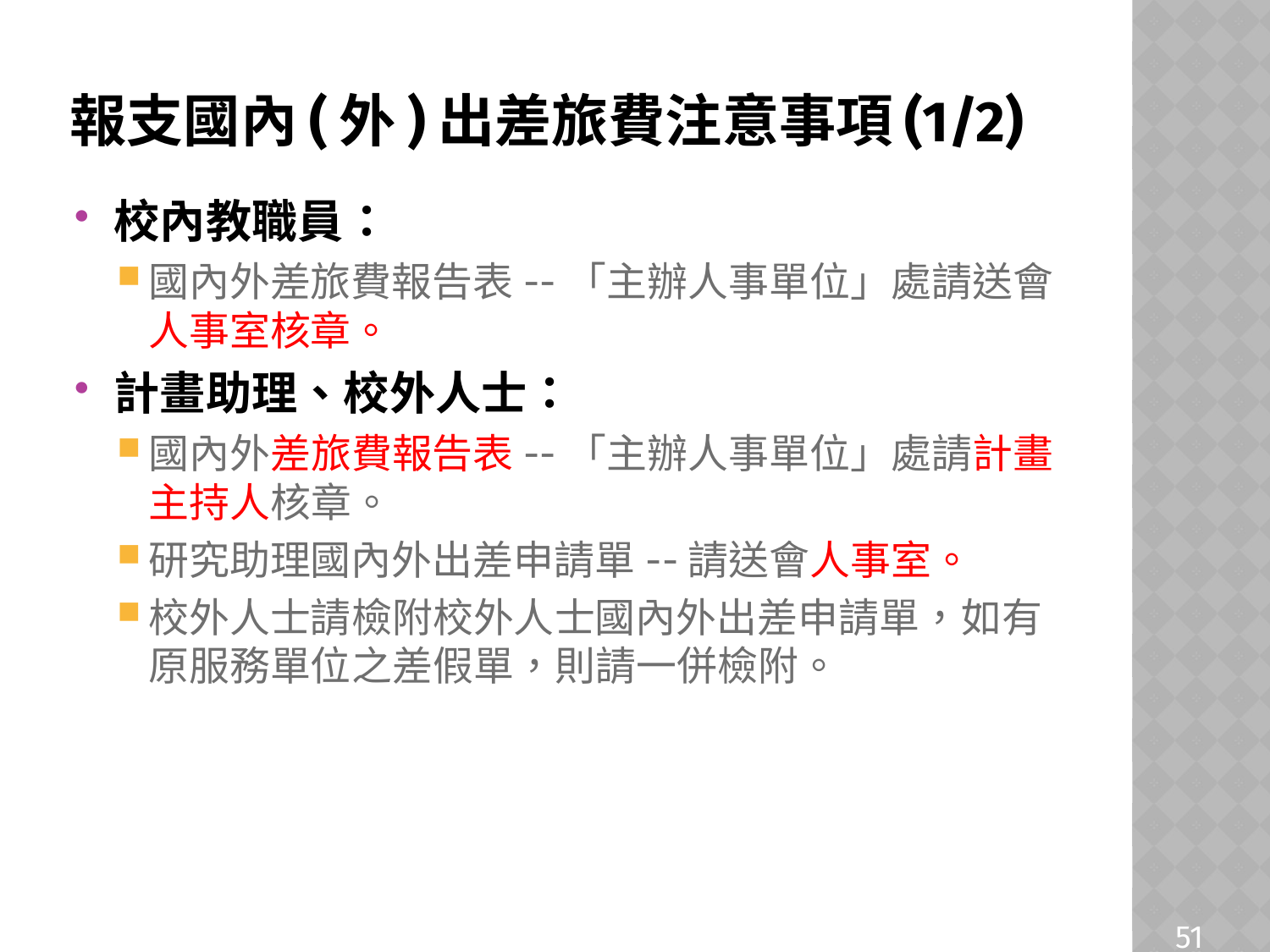

# 報支國內(外)出差旅費注意事項(1/2)
校內教職員：
國內外差旅費報告表--「主辦人事單位」處請送會人事室核章。
計畫助理、校外人士：
國內外差旅費報告表--「主辦人事單位」處請計畫主持人核章。
研究助理國內外出差申請單--請送會人事室。
校外人士請檢附校外人士國內外出差申請單，如有原服務單位之差假單，則請一併檢附。
51